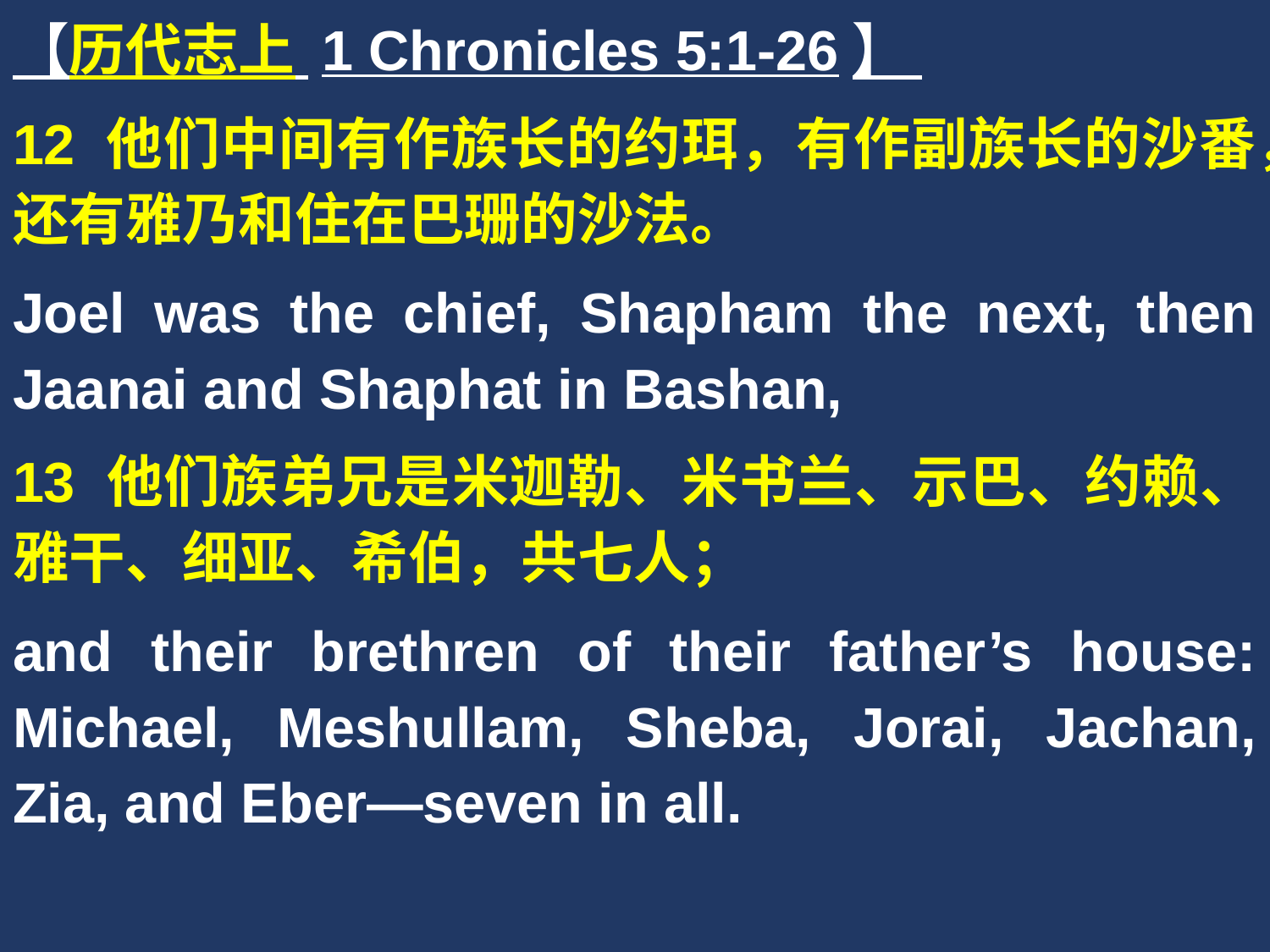

【历代志上 1 Chronicles 5:1-26】
12 他们中间有作族长的约珥，有作副族长的沙番，还有雅乃和住在巴珊的沙法。
Joel was the chief, Shapham the next, then Jaanai and Shaphat in Bashan,
13 他们族弟兄是米迦勒、米书兰、示巴、约赖、雅干、细亚、希伯，共七人；
and their brethren of their father’s house: Michael, Meshullam, Sheba, Jorai, Jachan, Zia, and Eber—seven in all.